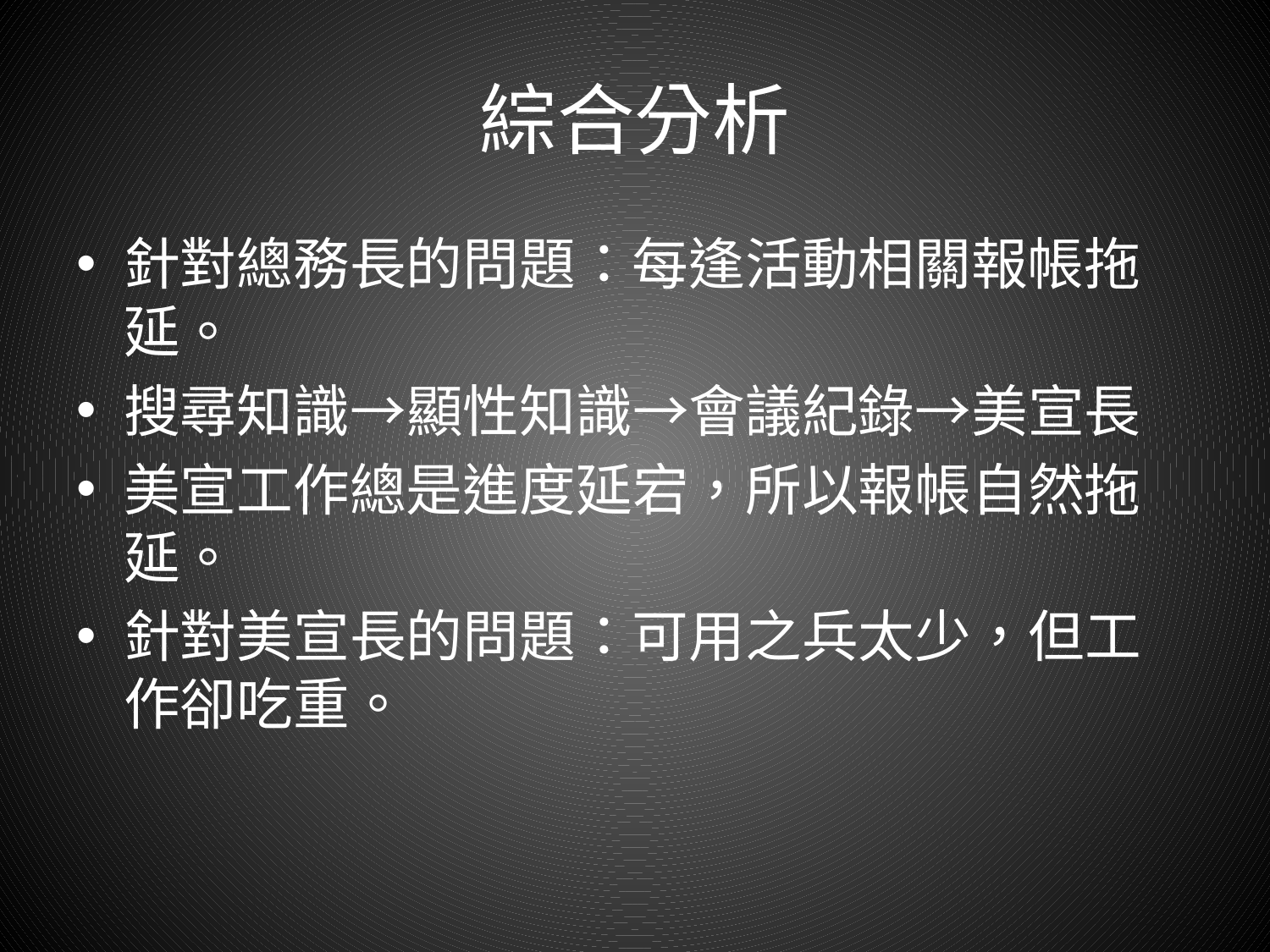

# 綜合分析
針對總務長的問題：每逢活動相關報帳拖延。
搜尋知識→顯性知識→會議紀錄→美宣長
美宣工作總是進度延宕，所以報帳自然拖延。
針對美宣長的問題：可用之兵太少，但工作卻吃重。